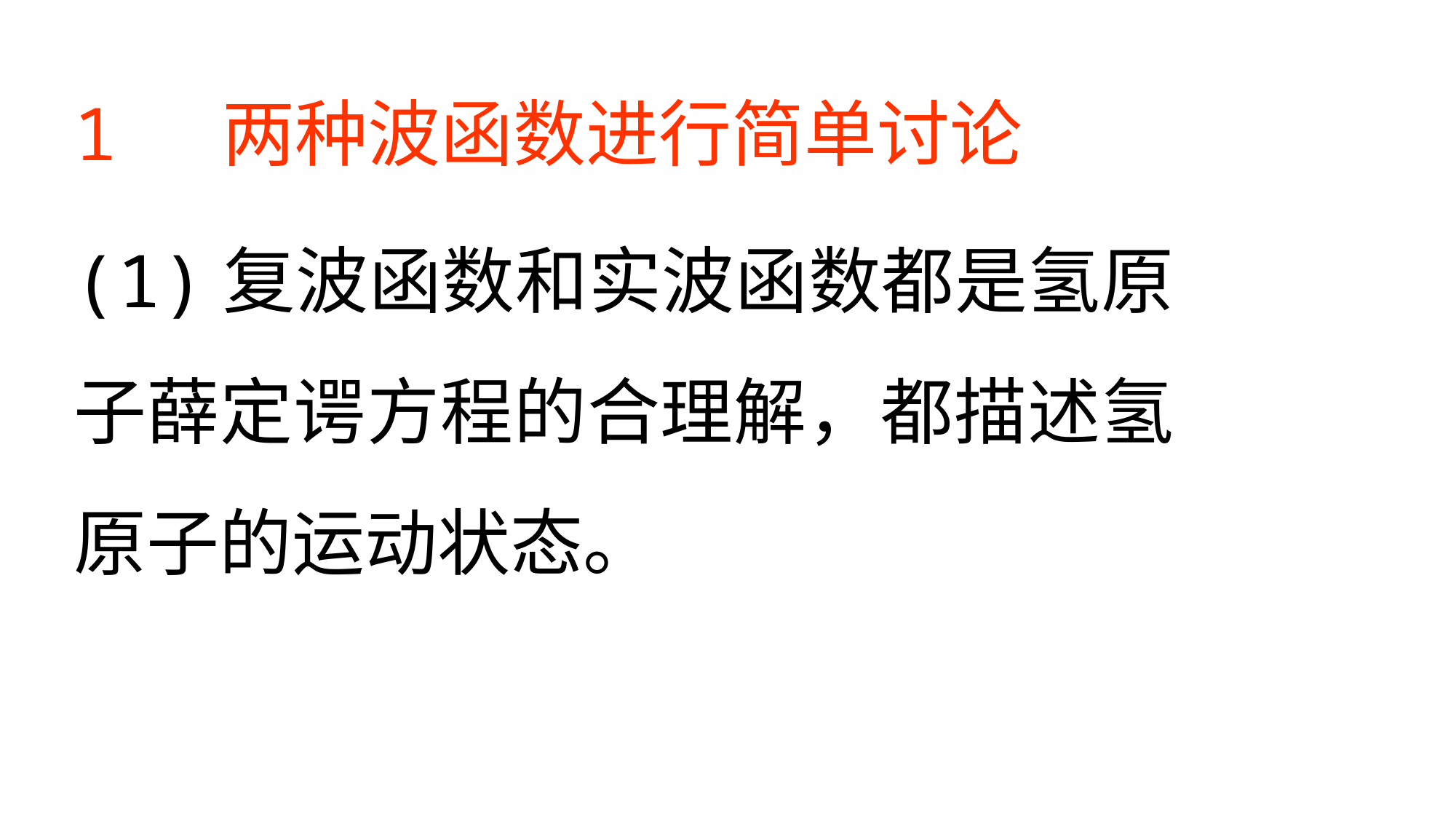

1  两种波函数进行简单讨论
(1)复波函数和实波函数都是氢原子薛定谔方程的合理解，都描述氢原子的运动状态。